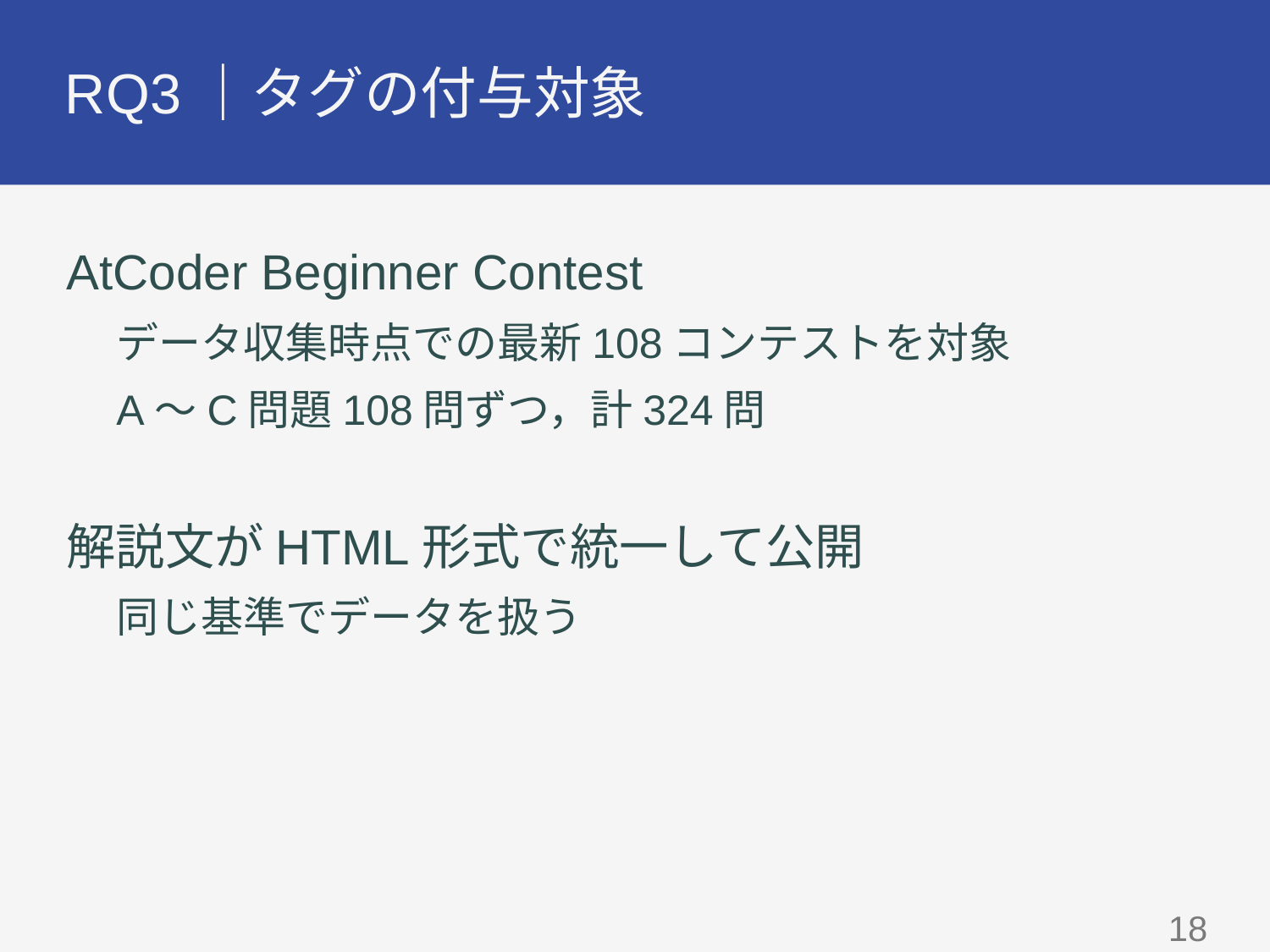

# RQ3｜タグの付与対象
AtCoder Beginner Contest
データ収集時点での最新108コンテストを対象
A〜C問題108問ずつ，計324問

解説文がHTML形式で統一して公開
同じ基準でデータを扱う
18